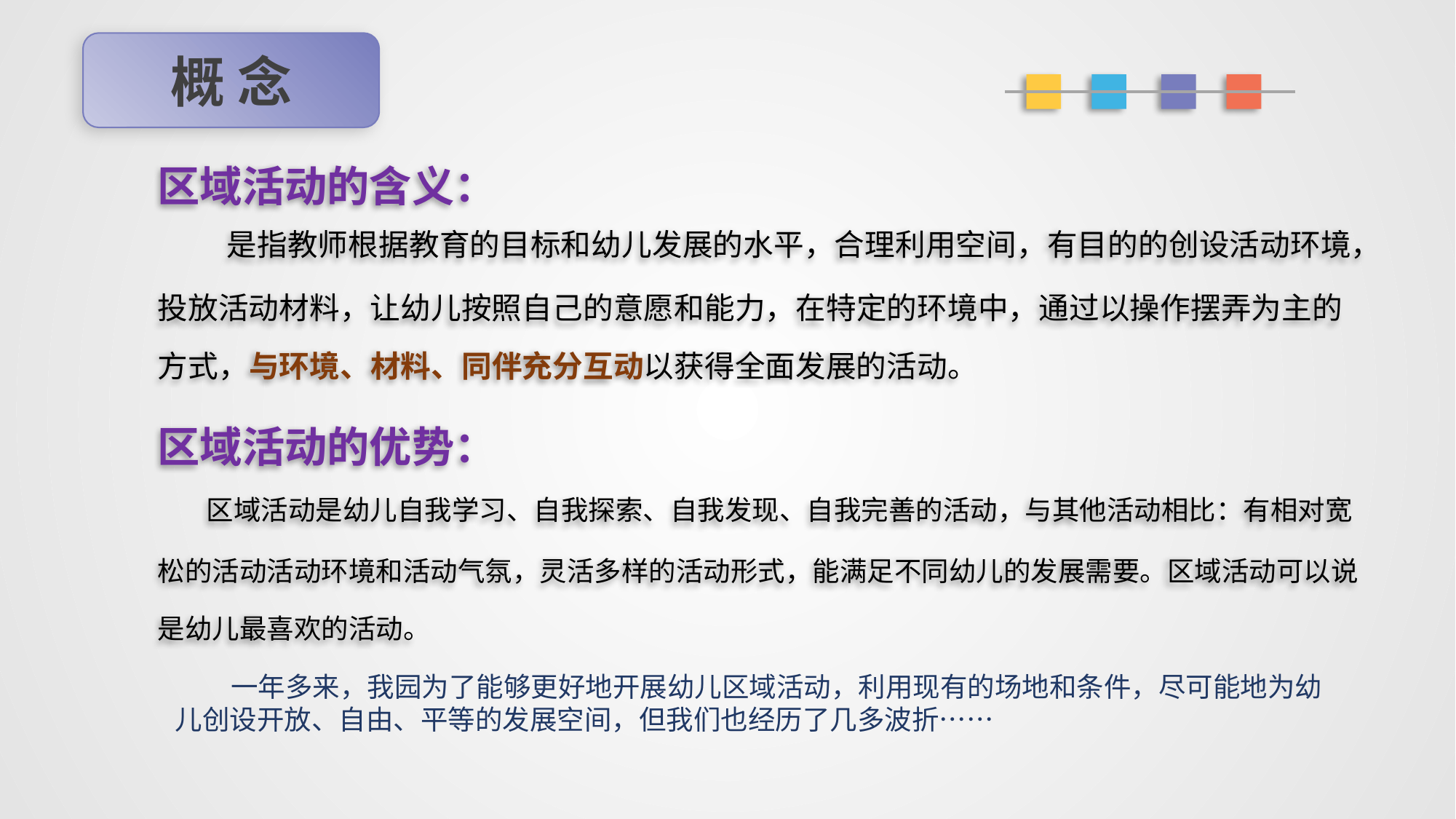

概 念

区域活动的含义：
    是指教师根据教育的目标和幼儿发展的水平，合理利用空间，有目的的创设活动环境，投放活动材料，让幼儿按照自己的意愿和能力，在特定的环境中，通过以操作摆弄为主的方式，与环境、材料、同伴充分互动以获得全面发展的活动。
区域活动的优势：
    区域活动是幼儿自我学习、自我探索、自我发现、自我完善的活动，与其他活动相比：有相对宽松的活动活动环境和活动气氛，灵活多样的活动形式，能满足不同幼儿的发展需要。区域活动可以说是幼儿最喜欢的活动。
        一年多来，我园为了能够更好地开展幼儿区域活动，利用现有的场地和条件，尽可能地为幼儿创设开放、自由、平等的发展空间，但我们也经历了几多波折……